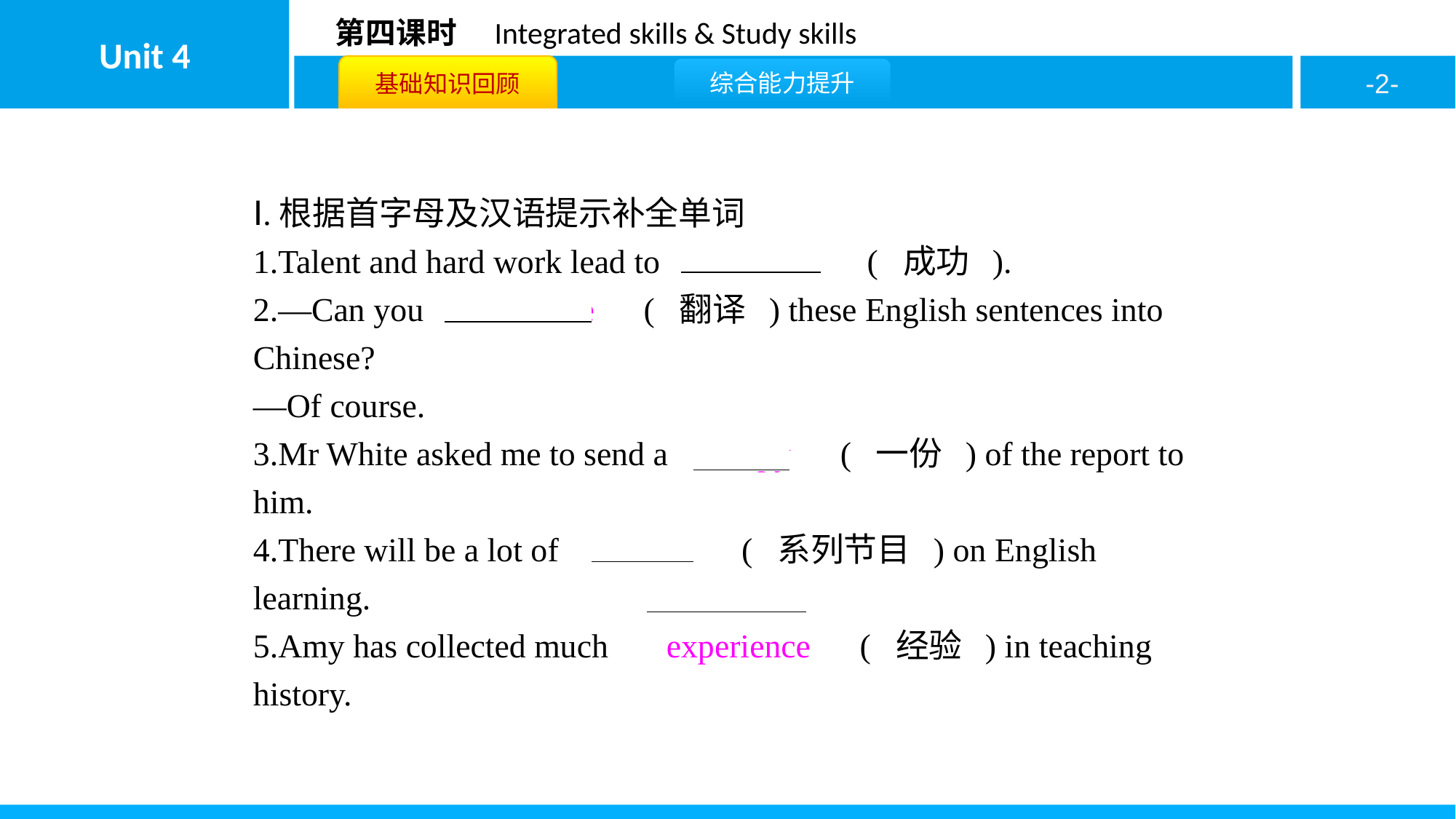

Ⅰ.根据首字母及汉语提示补全单词
1.Talent and hard work lead to 　success　(  成功  ).
2.—Can you 　translate　(  翻译  ) these English sentences into Chinese?
—Of course.
3.Mr White asked me to send a 　copy　(  一份  ) of the report to him.
4.There will be a lot of 　series　(  系列节目  ) on English learning.
5.Amy has collected much 　experience　(  经验  ) in teaching history.